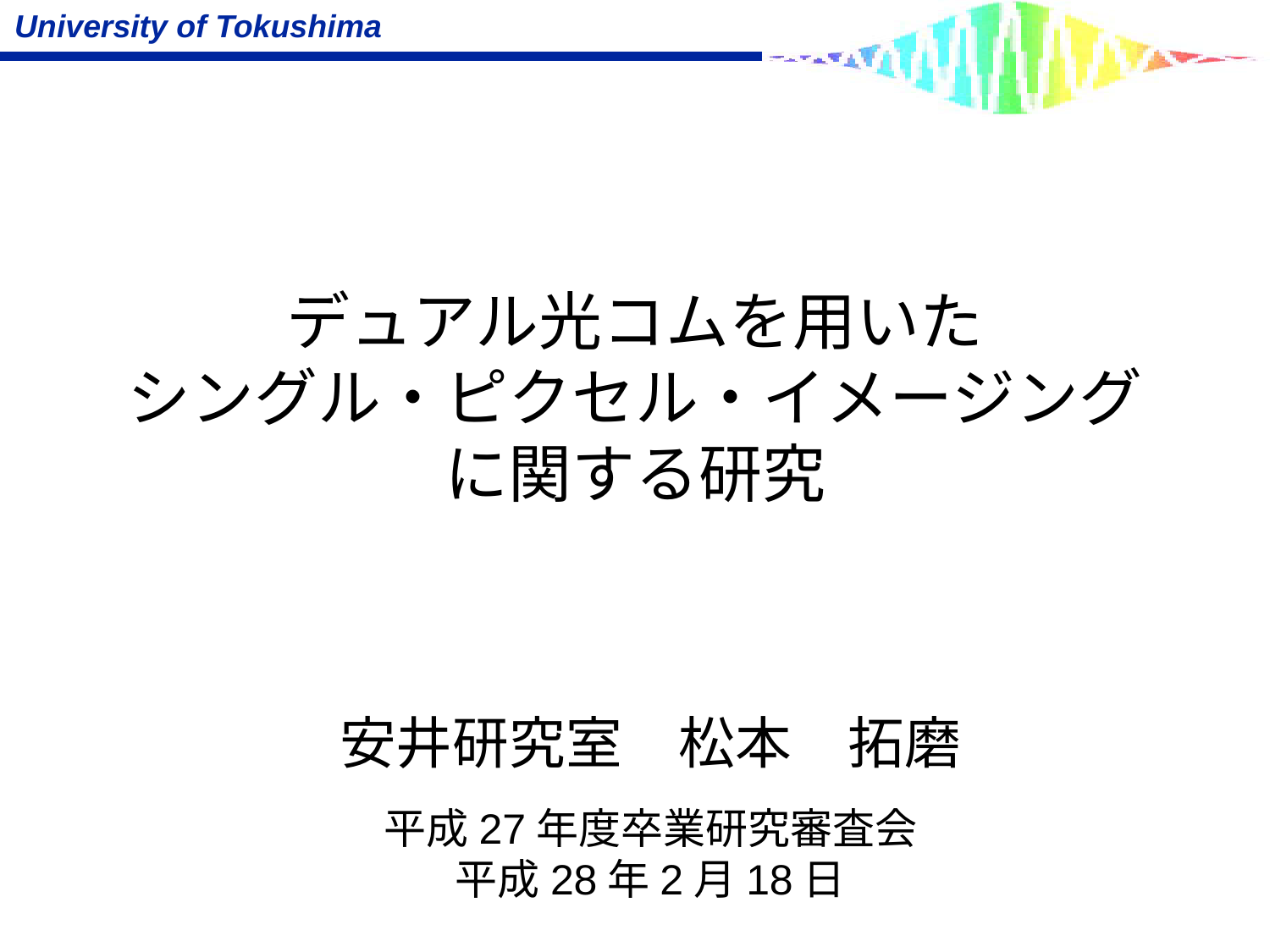

# デュアル光コムを用いた シングル・ピクセル・イメージング に関する研究
安井研究室　松本　拓磨
平成27年度卒業研究審査会
平成28年2月18日